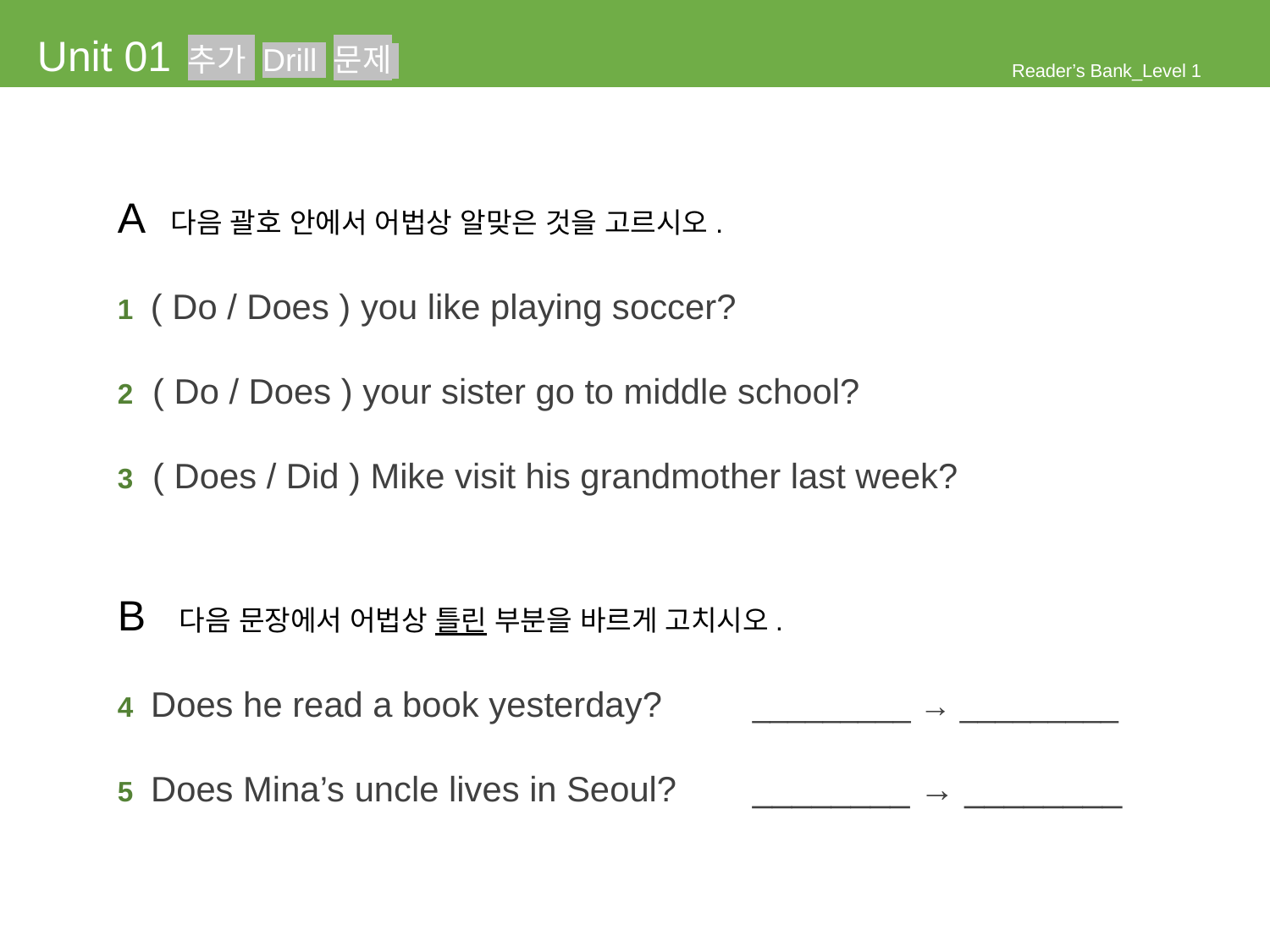

# Unit 01 추가 Drill 문제
Reader’s Bank_Level 1

A  다음 괄호 안에서 어법상 알맞은 것을 고르시오.
1  ( Do / Does ) you like playing soccer?
2  ( Do / Does ) your sister go to middle school?
3  ( Does / Did ) Mike visit his grandmother last week?

B  다음 문장에서 어법상 틀린 부분을 바르게 고치시오.
4  Does he read a book yesterday? 	_________ → _________
5  Does Mina’s uncle lives in Seoul? 	________ → ________